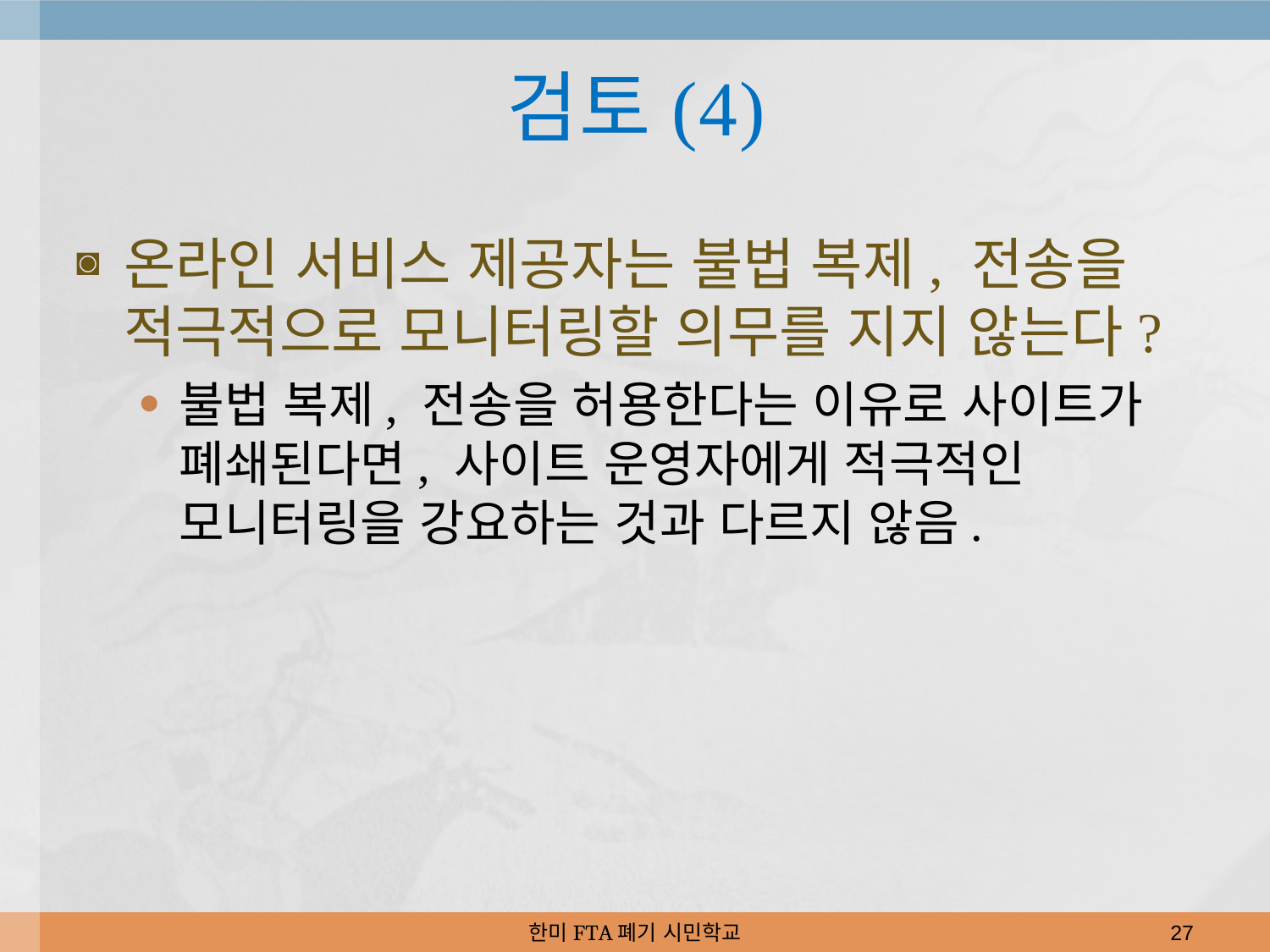

# 검토(4)
온라인 서비스 제공자는 불법 복제, 전송을 적극적으로 모니터링할 의무를 지지 않는다?
불법 복제, 전송을 허용한다는 이유로 사이트가 폐쇄된다면, 사이트 운영자에게 적극적인 모니터링을 강요하는 것과 다르지 않음.
한미FTA폐기 시민학교
27